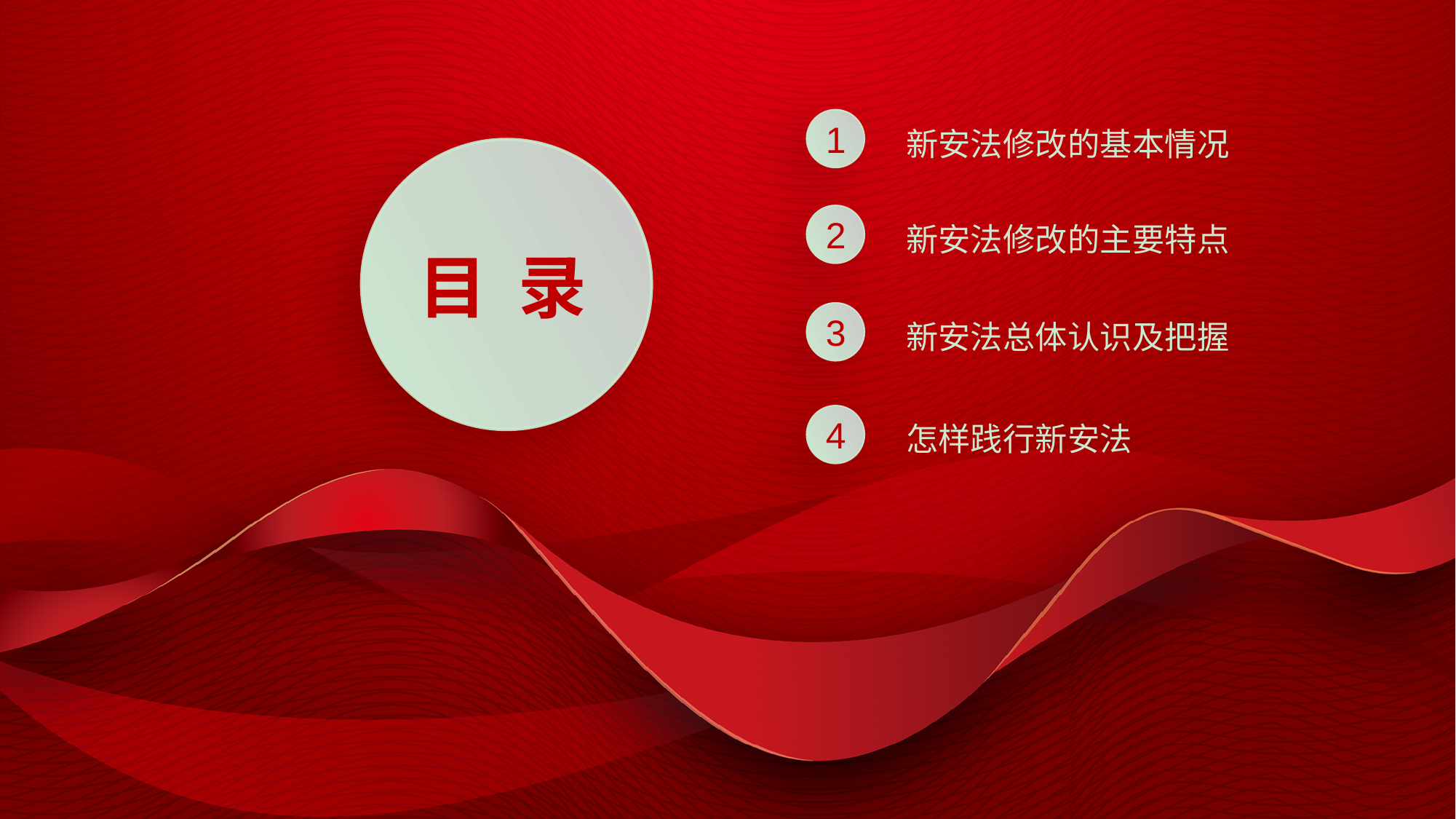

1
新安法修改的基本情况

2
新安法修改的主要特点
目  录
3
新安法总体认识及把握
4
怎样践行新安法